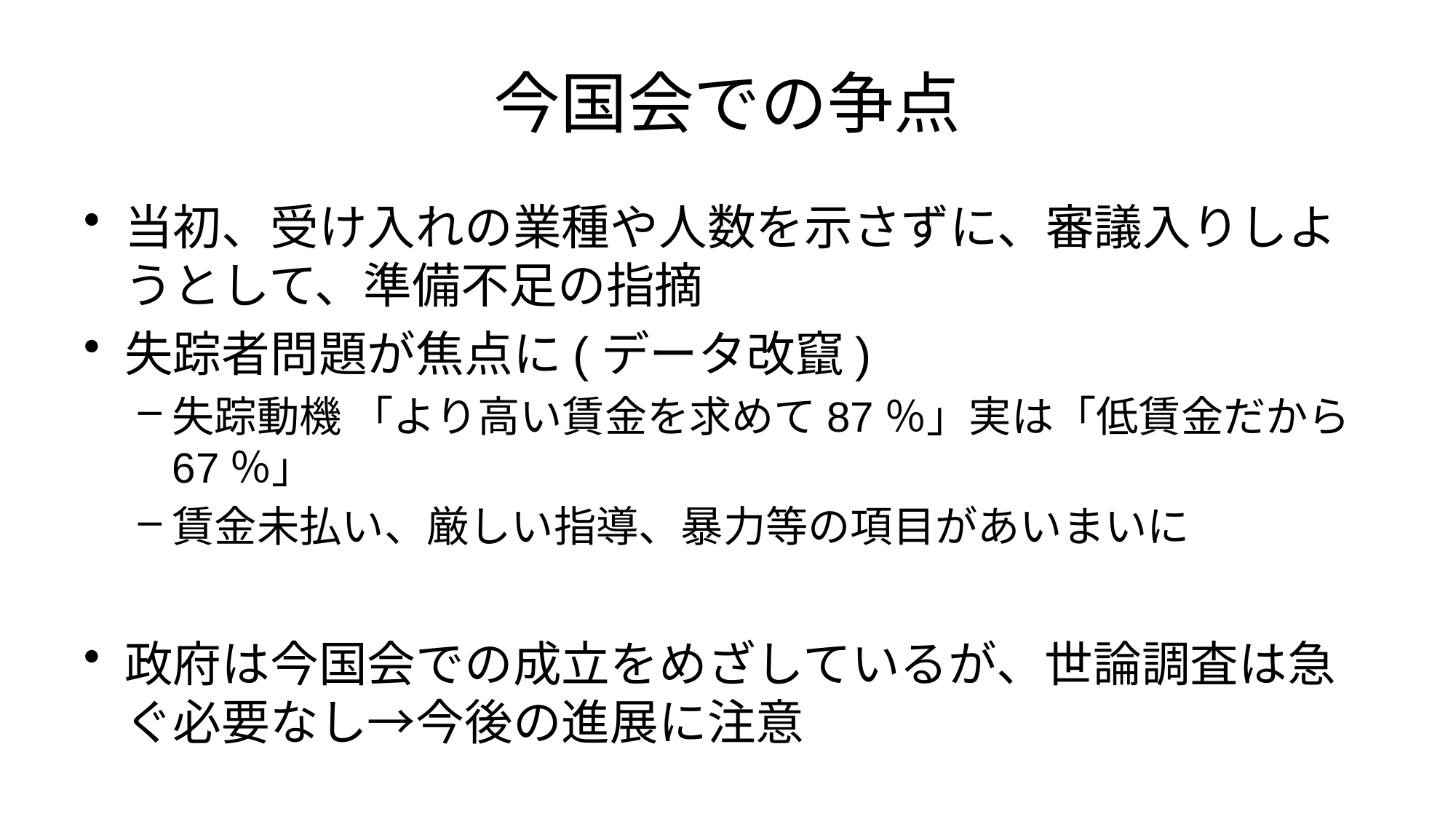

# 今国会での争点
当初、受け入れの業種や人数を示さずに、審議入りしようとして、準備不足の指摘
失踪者問題が焦点に(データ改竄)
失踪動機 「より高い賃金を求めて87％」実は「低賃金だから67％」
賃金未払い、厳しい指導、暴力等の項目があいまいに

政府は今国会での成立をめざしているが、世論調査は急ぐ必要なし→今後の進展に注意